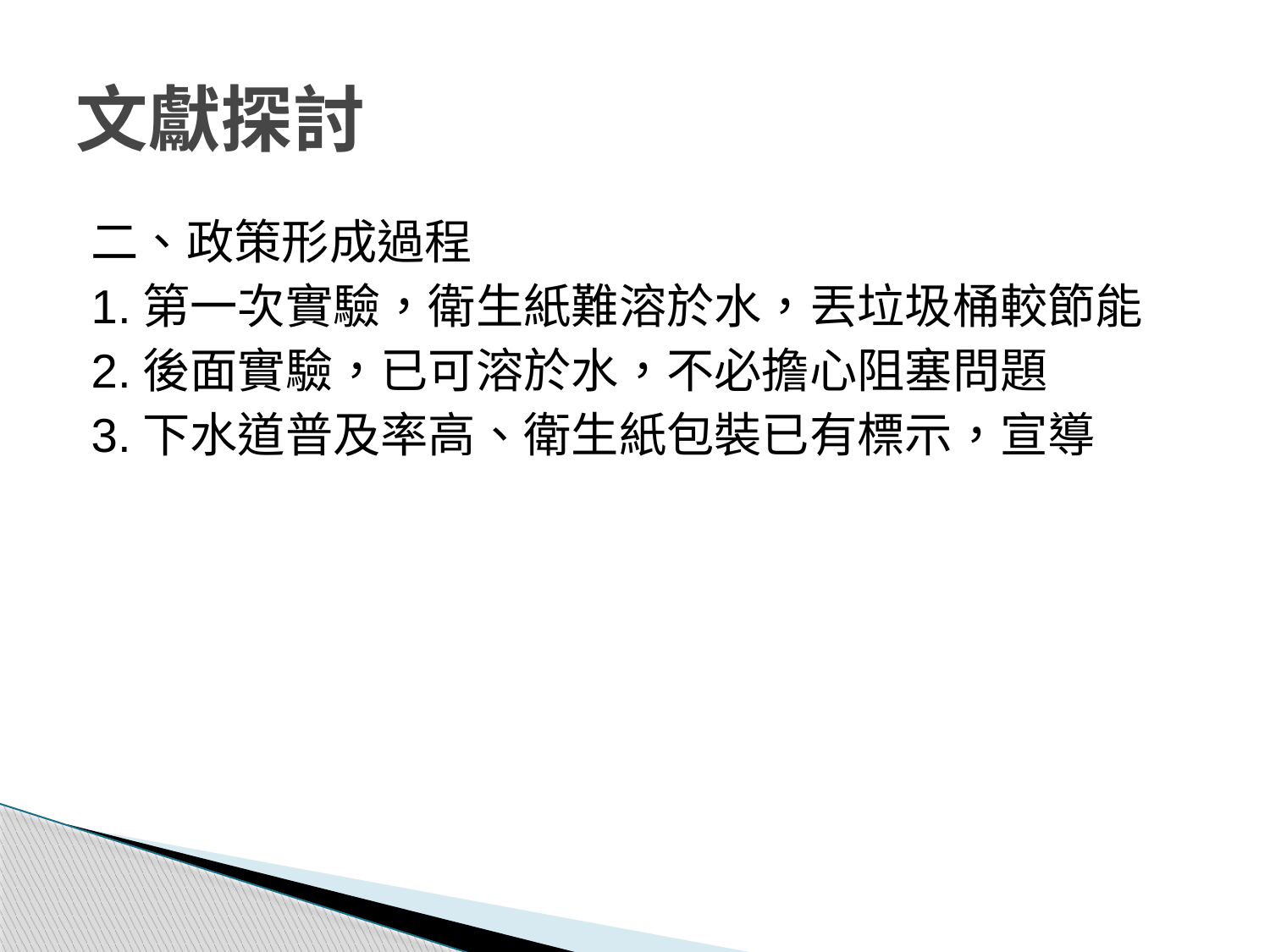

# 文獻探討
二、政策形成過程
1.第一次實驗，衛生紙難溶於水，丟垃圾桶較節能
2.後面實驗，已可溶於水，不必擔心阻塞問題
3.下水道普及率高、衛生紙包裝已有標示，宣導